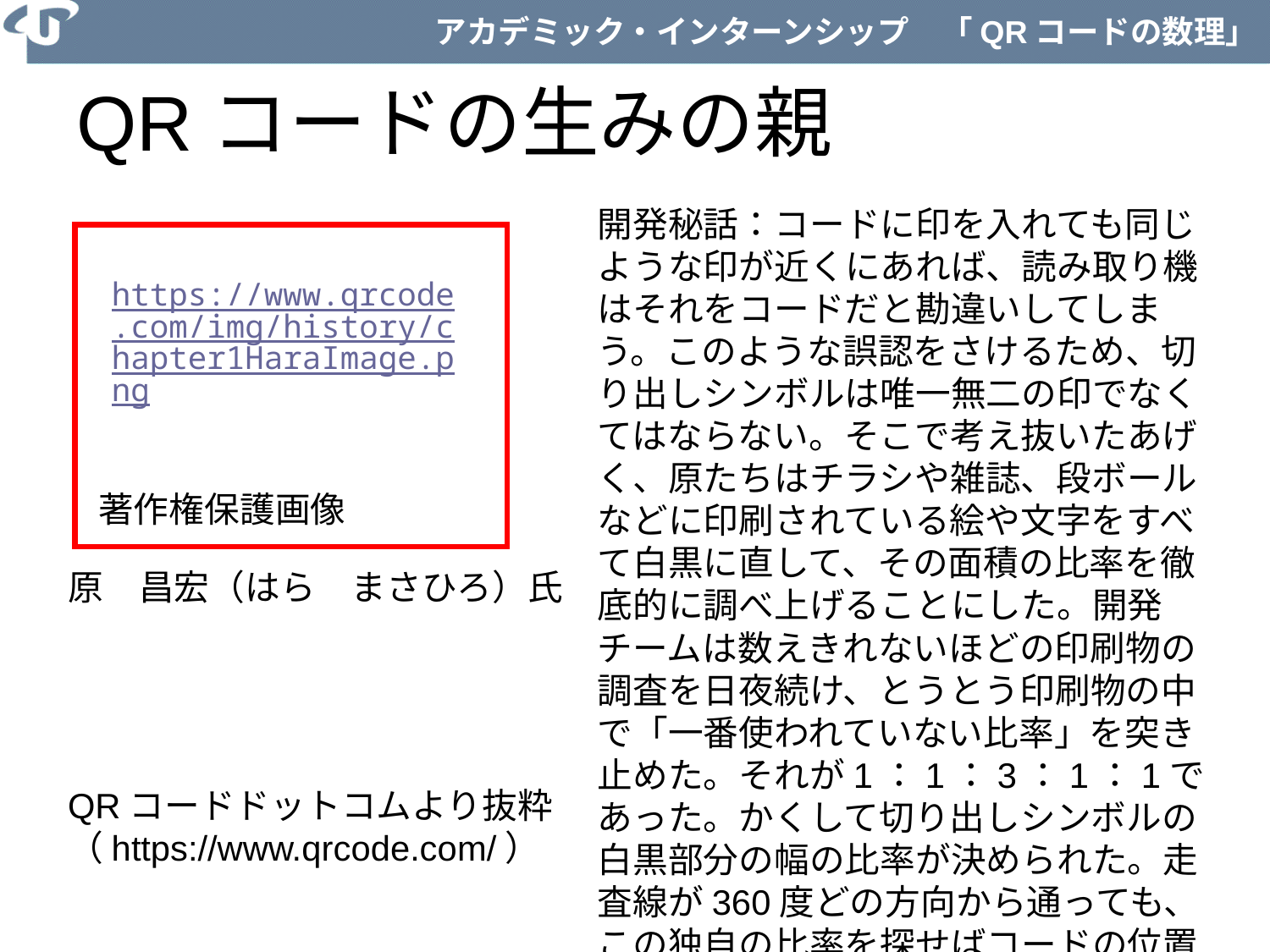

# QRコードの生みの親
開発秘話：コードに印を入れても同じような印が近くにあれば、読み取り機はそれをコードだと勘違いしてしまう。このような誤認をさけるため、切り出しシンボルは唯一無二の印でなくてはならない。そこで考え抜いたあげく、原たちはチラシや雑誌、段ボールなどに印刷されている絵や文字をすべて白黒に直して、その面積の比率を徹底的に調べ上げることにした。開発チームは数えきれないほどの印刷物の調査を日夜続け、とうとう印刷物の中で「一番使われていない比率」を突き止めた。それが1：1：3：1：1であった。かくして切り出しシンボルの白黒部分の幅の比率が決められた。走査線が360度どの方向から通っても、この独自の比率を探せばコードの位置が割り出せる仕組みが生まれたのだった。

https://www.qrcode.com/img/history/chapter1HaraImage.png
著作権保護画像
原　昌宏（はら　まさひろ）氏
QRコードドットコムより抜粋
（https://www.qrcode.com/）